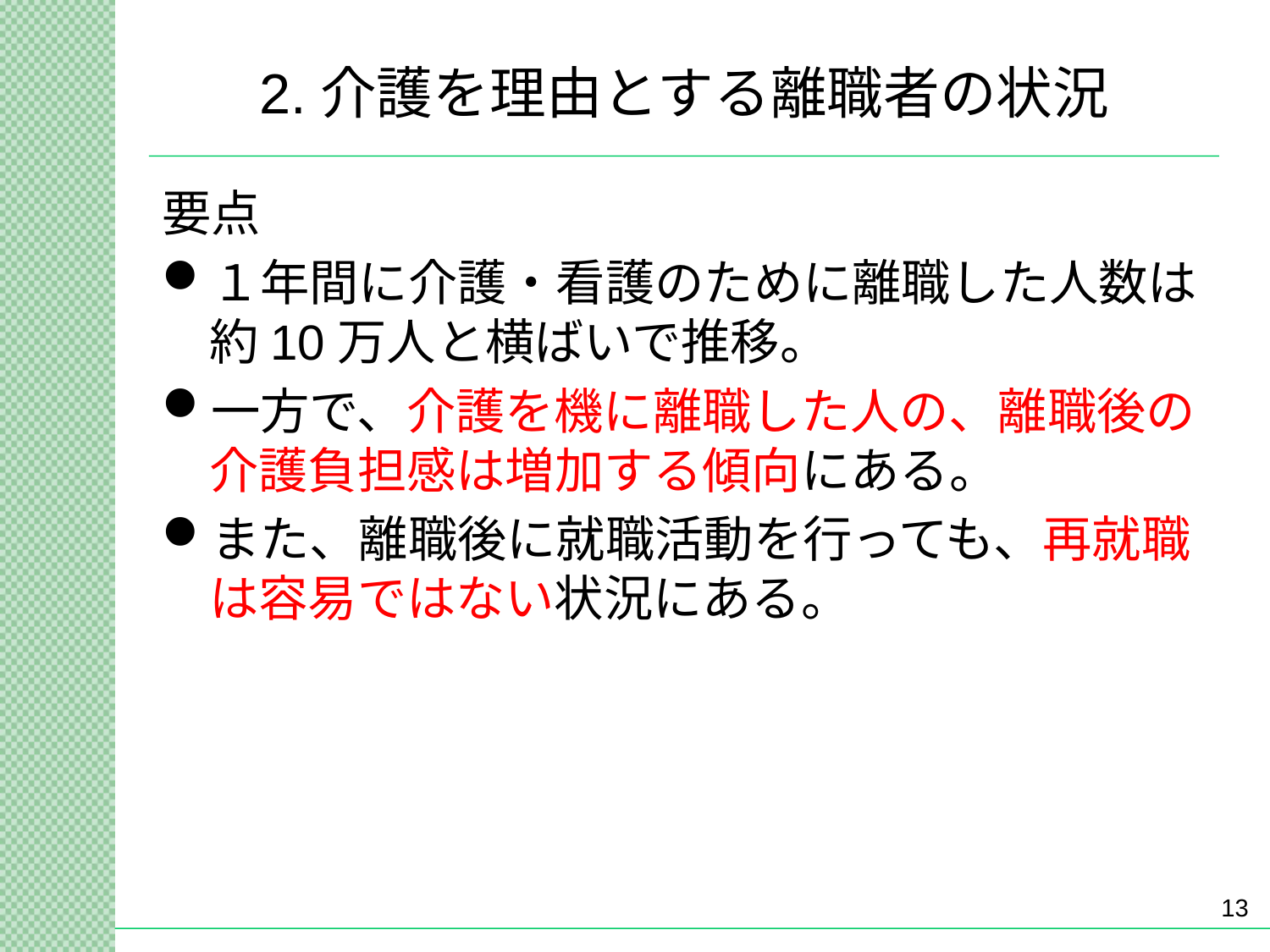

# 2.介護を理由とする離職者の状況
要点
１年間に介護・看護のために離職した人数は約10万人と横ばいで推移。
一方で、介護を機に離職した人の、離職後の介護負担感は増加する傾向にある。
また、離職後に就職活動を行っても、再就職は容易ではない状況にある。
13